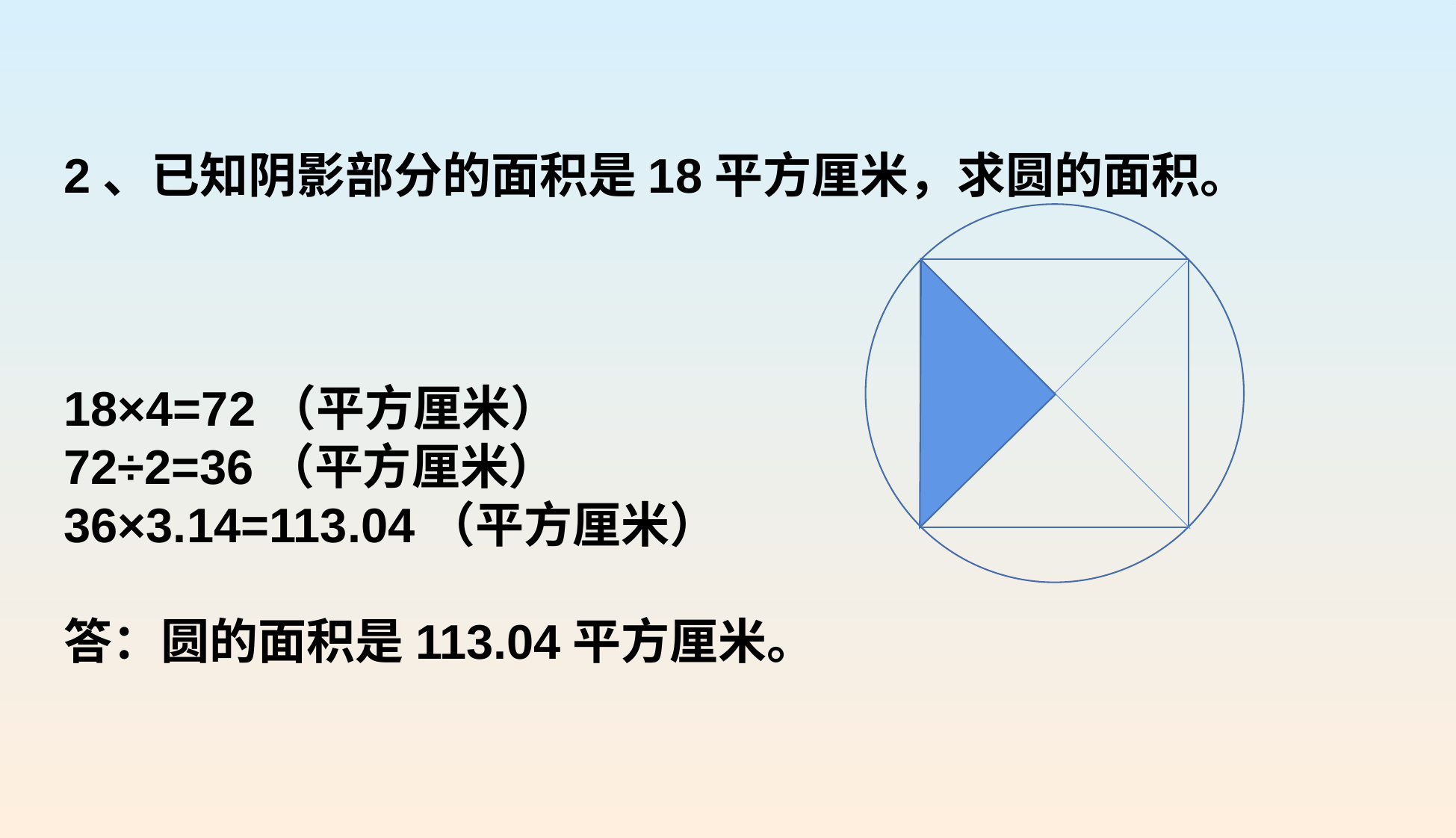

2、已知阴影部分的面积是18平方厘米，求圆的面积。

18×4=72（平方厘米）
72÷2=36（平方厘米）
36×3.14=113.04（平方厘米）

答：圆的面积是113.04平方厘米。